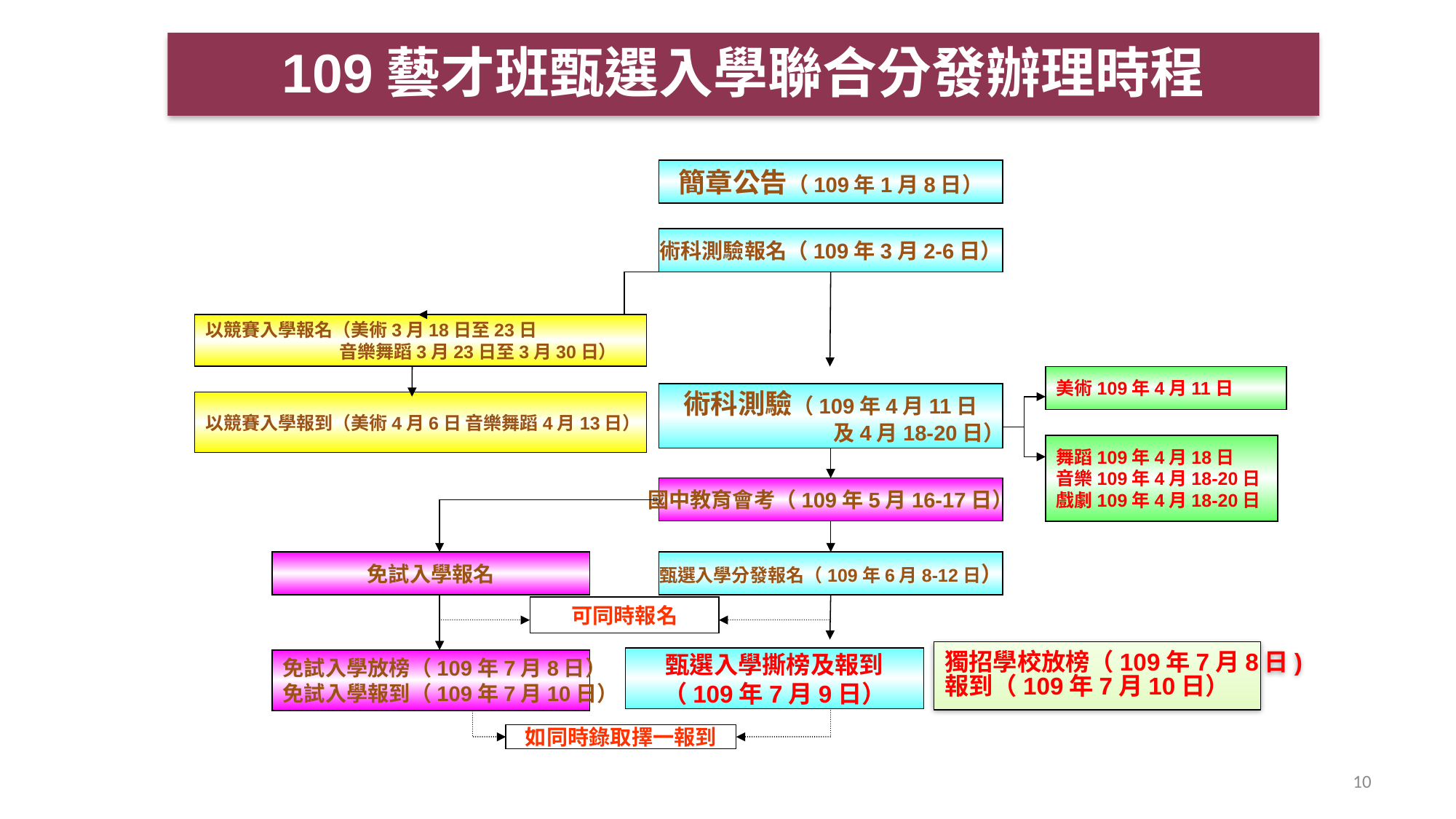

109藝才班甄選入學聯合分發辦理時程
簡章公告（109年1月8日）
術科測驗報名（109年3月2-6日）
以競賽入學報名（美術3月18日至23日
                               音樂舞蹈3月23日至3月30日）

美術109年4月11日

術科測驗（109年4月11日
                                   及4月18-20日）
以競賽入學報到（美術4月6日 音樂舞蹈4月13日）

舞蹈109年4月18日
音樂109年4月18-20日
戲劇109年4月18-20日

國中教育會考（109年5月16-17日）
免試入學報名
甄選入學分發報名（109年6月8-12日）
可同時報名
獨招學校放榜（109年7月8日)
報到（109年7月10日）
甄選入學撕榜及報到
（109年7月9日）
免試入學放榜（109年7月8日）
免試入學報到（109年7月10日）
如同時錄取擇一報到
10